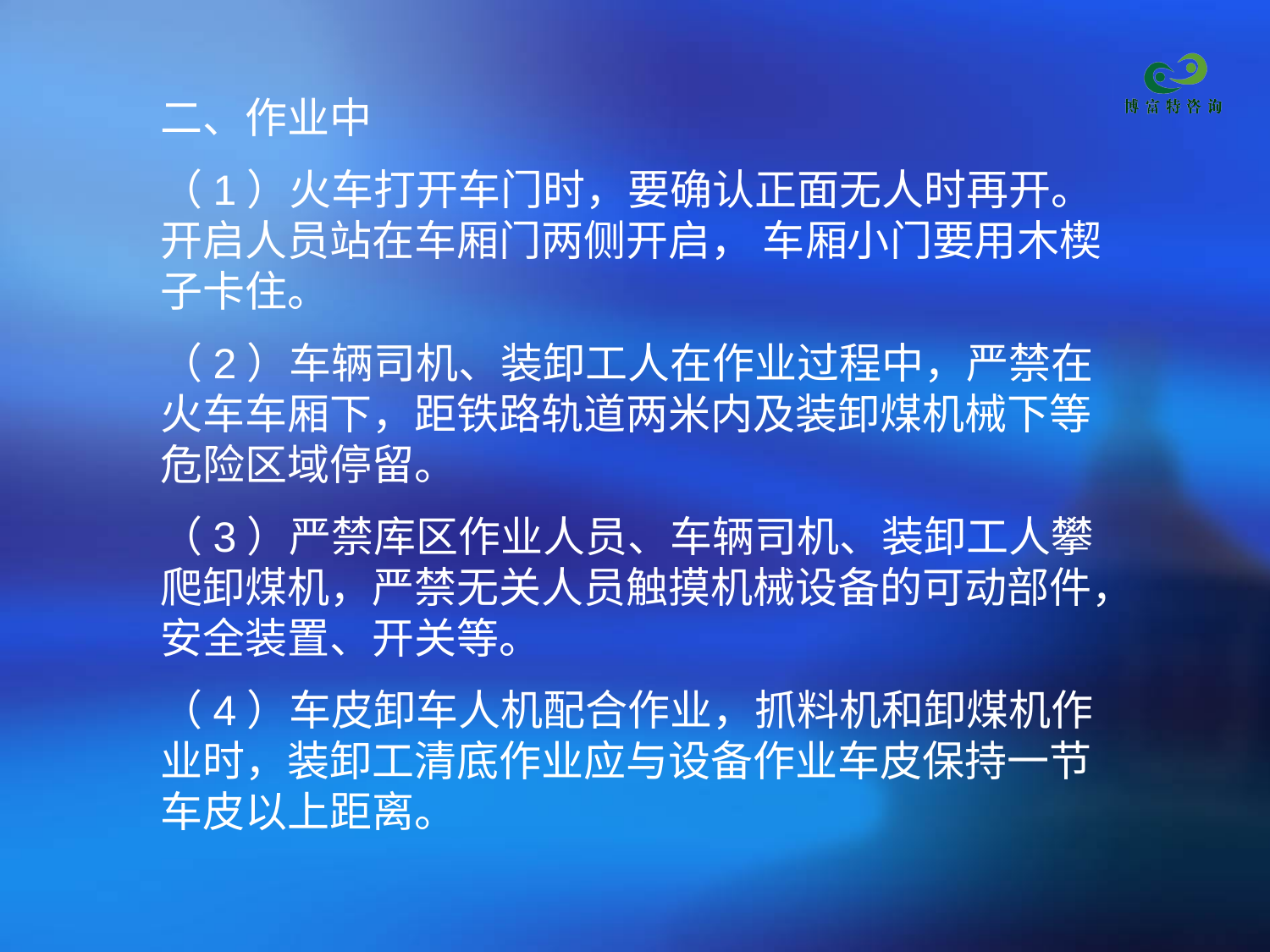

二、作业中
（1）火车打开车门时，要确认正面无人时再开。开启人员站在车厢门两侧开启， 车厢小门要用木楔子卡住。
（2）车辆司机、装卸工人在作业过程中，严禁在火车车厢下，距铁路轨道两米内及装卸煤机械下等危险区域停留。
（3）严禁库区作业人员、车辆司机、装卸工人攀爬卸煤机，严禁无关人员触摸机械设备的可动部件，安全装置、开关等。
（4）车皮卸车人机配合作业，抓料机和卸煤机作业时，装卸工清底作业应与设备作业车皮保持一节车皮以上距离。